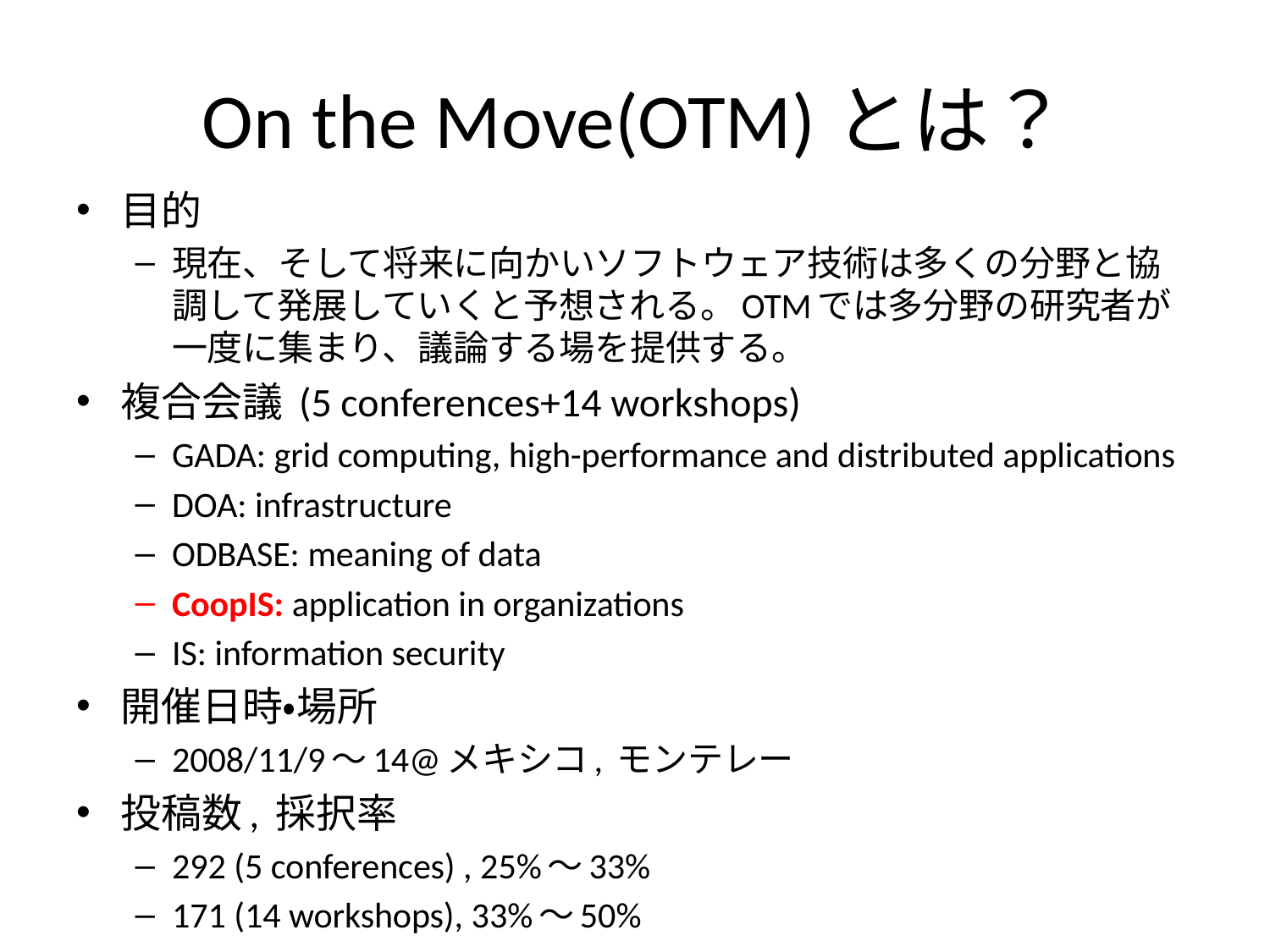

# On the Move(OTM)とは？
目的
現在、そして将来に向かいソフトウェア技術は多くの分野と協調して発展していくと予想される。OTMでは多分野の研究者が一度に集まり、議論する場を提供する。
複合会議 (5 conferences+14 workshops)
GADA: grid computing, high-performance and distributed applications
DOA: infrastructure
ODBASE: meaning of data
CoopIS: application in organizations
IS: information security
開催日時・場所
2008/11/9～14@メキシコ, モンテレー
投稿数, 採択率
292 (5 conferences) , 25%～33%
171 (14 workshops), 33%～50%